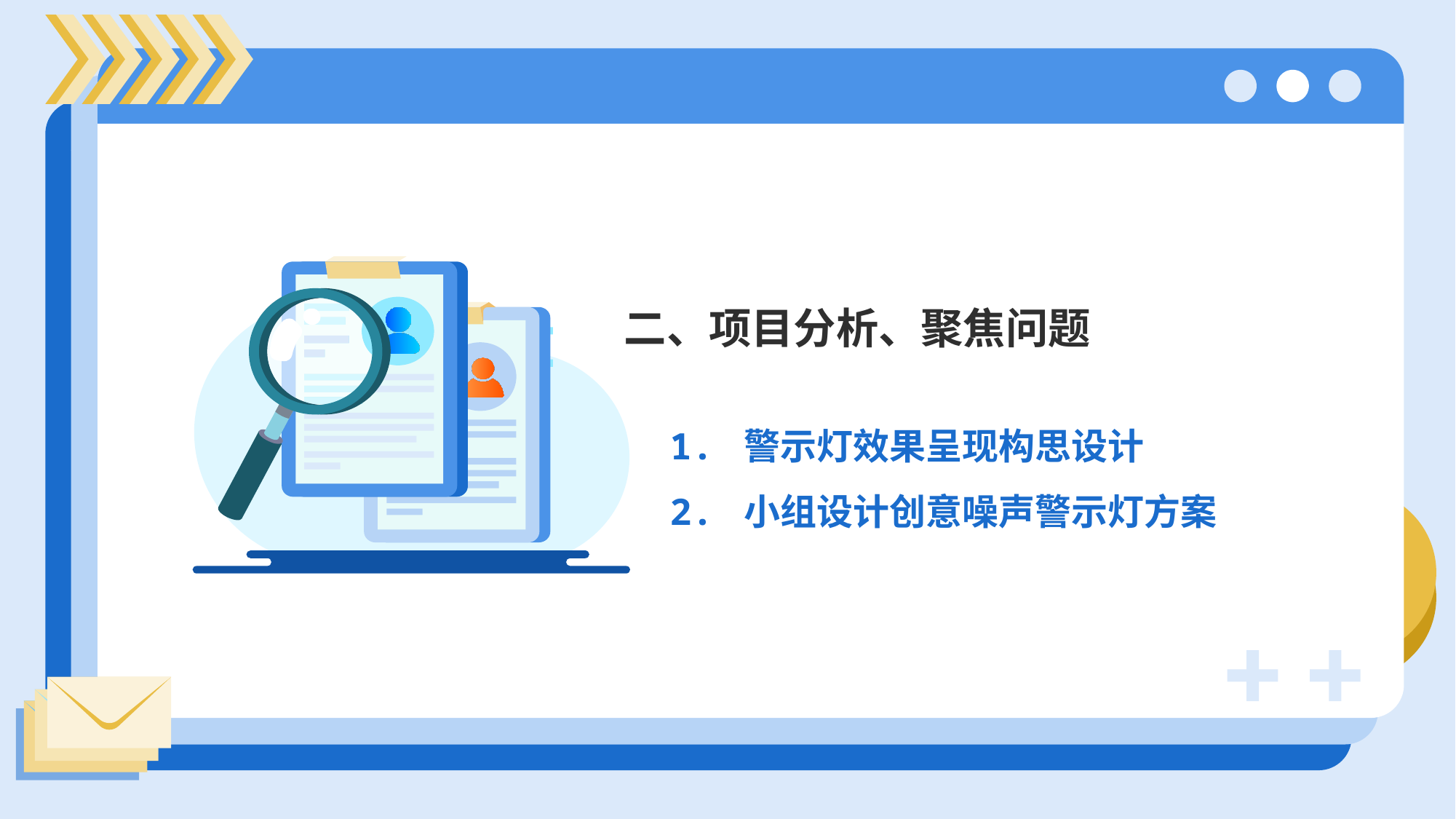

二、项目分析、聚焦问题
1. 警示灯效果呈现构思设计
2. 小组设计创意噪声警示灯方案